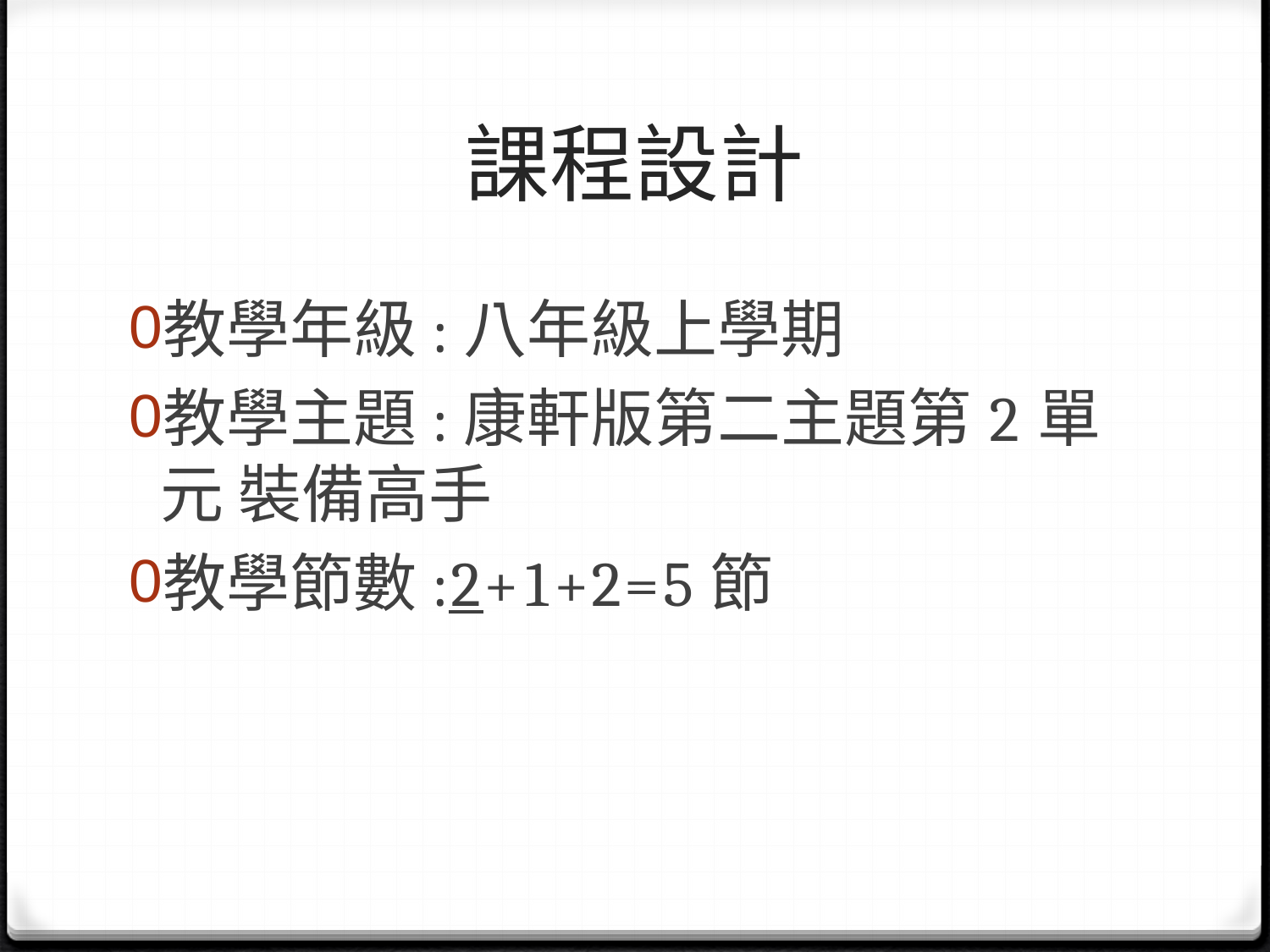

# 課程設計
教學年級:八年級上學期
教學主題:康軒版第二主題第2單元 裝備高手
教學節數:2+1+2=5節